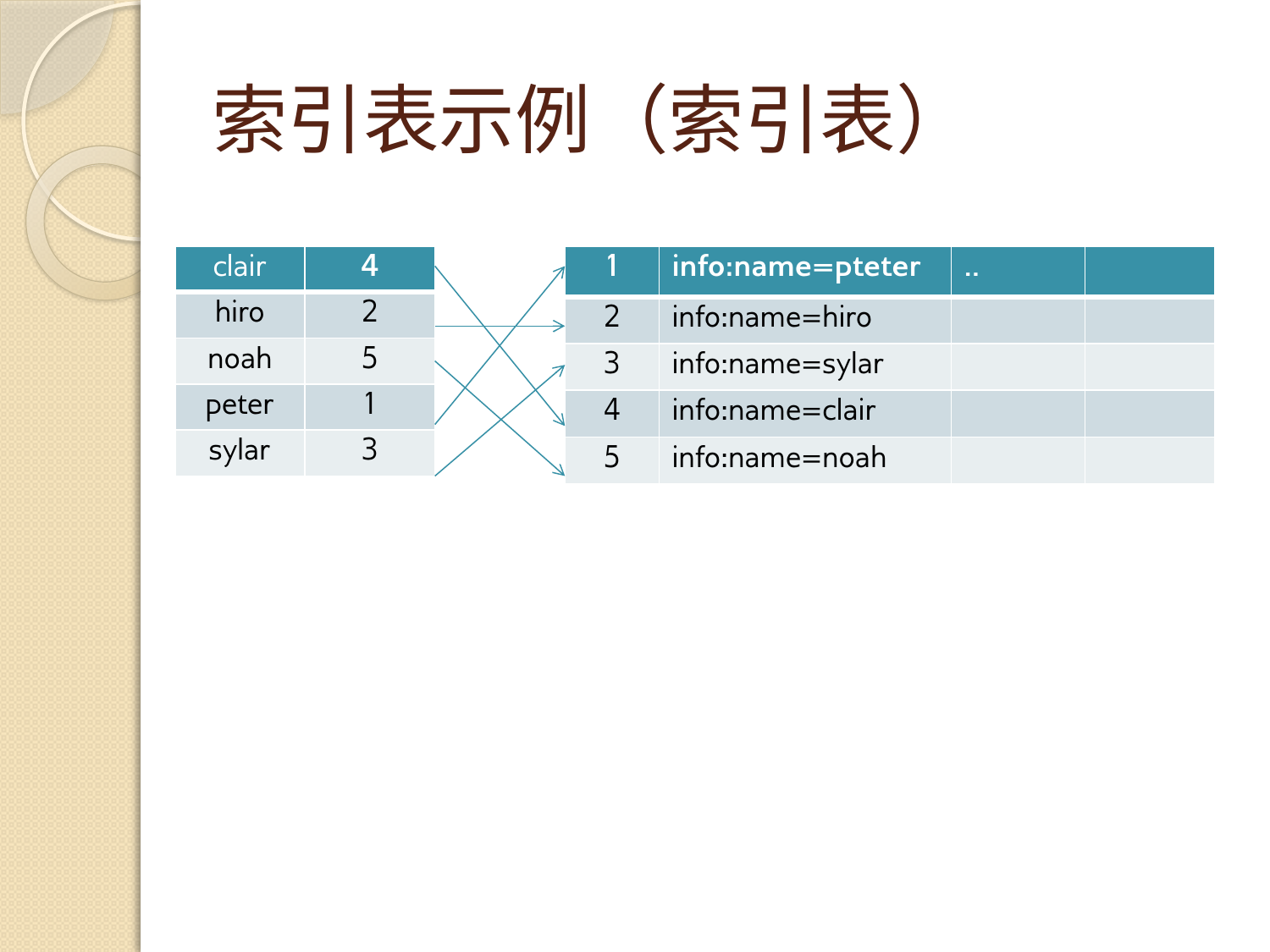

# 索引表示例	（索引表）
| clair | 4 |
| --- | --- |
| hiro | 2 |
| noah | 5 |
| peter | 1 |
| sylar | 3 |
| 1 | info:name=pteter | .. |  |
| --- | --- | --- | --- |
| 2 | info:name=hiro |  |  |
| 3 | info:name=sylar |  |  |
| 4 | info:name=clair |  |  |
| 5 | info:name=noah |  |  |